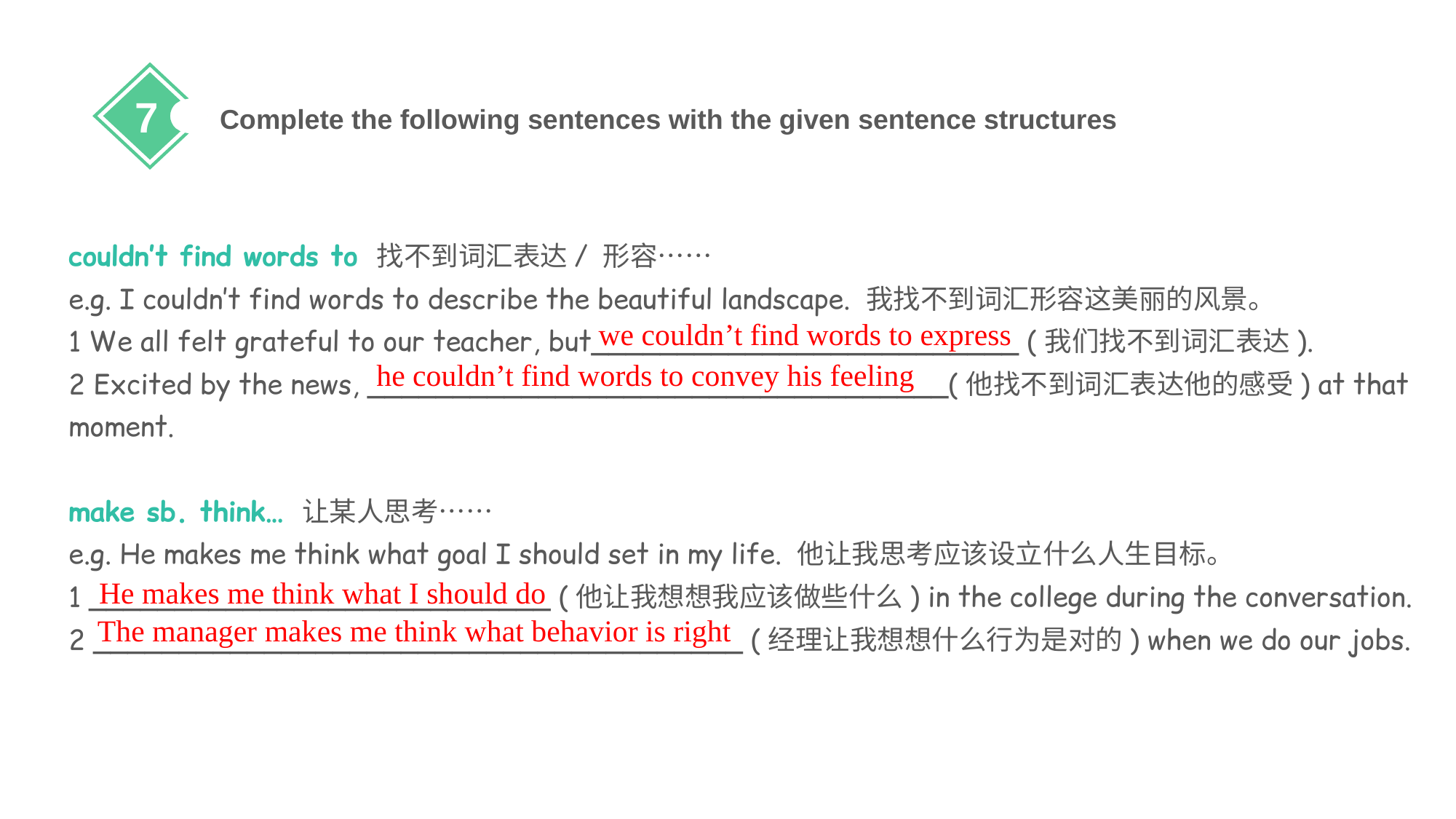

7
Complete the following sentences with the given sentence structures
couldn’t find words to 找不到词汇表达/ 形容……
e.g. I couldn’t find words to describe the beautiful landscape. 我找不到词汇形容这美丽的风景。
1 We all felt grateful to our teacher, but_________________________ (我们找不到词汇表达).
2 Excited by the news, __________________________________(他找不到词汇表达他的感受) at that moment.

make sb. think… 让某人思考……
e.g. He makes me think what goal I should set in my life. 他让我思考应该设立什么人生目标。
1 ___________________________ (他让我想想我应该做些什么) in the college during the conversation.
2 ______________________________________ (经理让我想想什么行为是对的) when we do our jobs.
we couldn’t find words to express
he couldn’t find words to convey his feeling
He makes me think what I should do
The manager makes me think what behavior is right